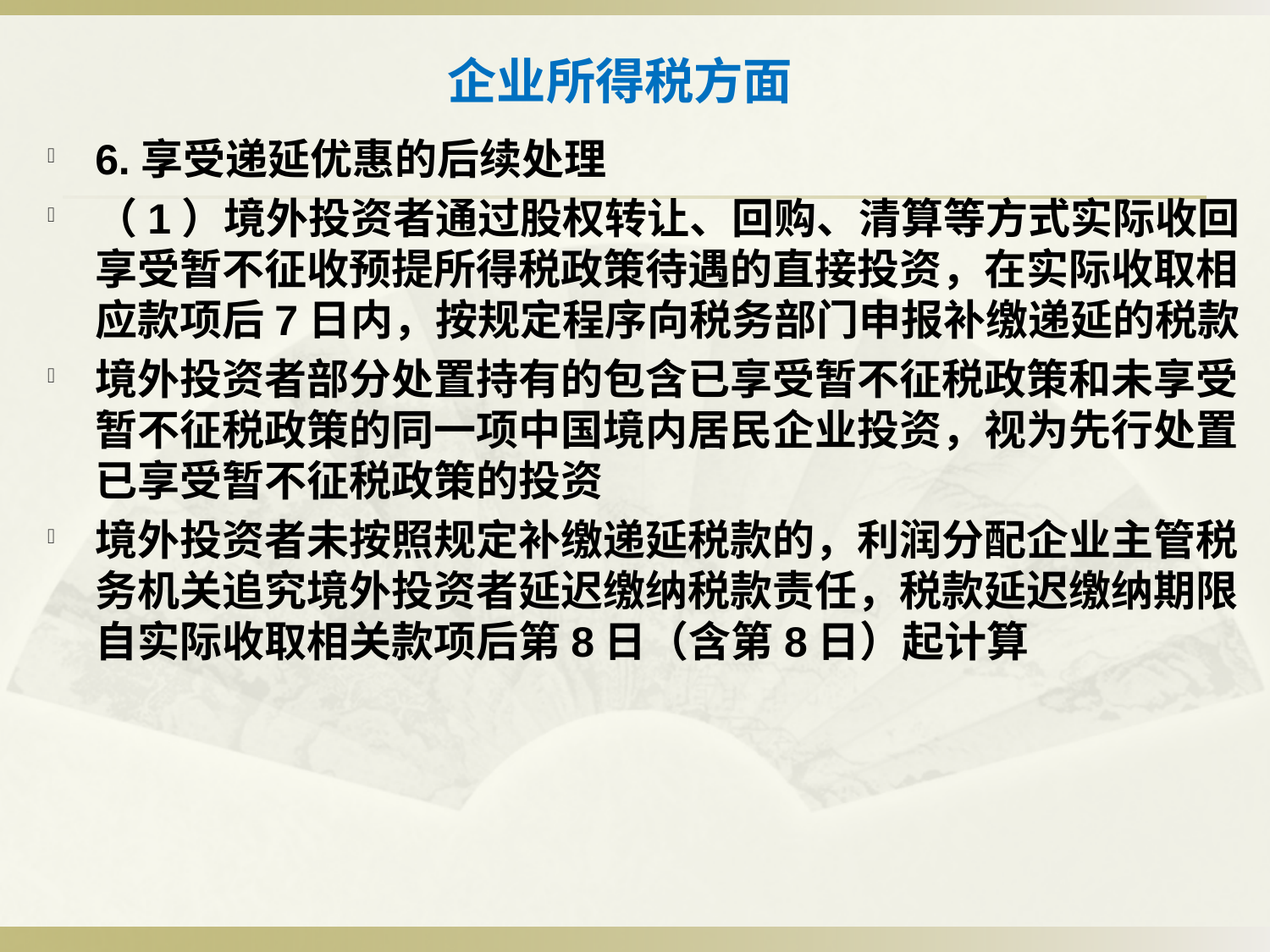

# 企业所得税方面
6.享受递延优惠的后续处理
（1）境外投资者通过股权转让、回购、清算等方式实际收回享受暂不征收预提所得税政策待遇的直接投资，在实际收取相应款项后7日内，按规定程序向税务部门申报补缴递延的税款
境外投资者部分处置持有的包含已享受暂不征税政策和未享受暂不征税政策的同一项中国境内居民企业投资，视为先行处置已享受暂不征税政策的投资
境外投资者未按照规定补缴递延税款的，利润分配企业主管税务机关追究境外投资者延迟缴纳税款责任，税款延迟缴纳期限自实际收取相关款项后第8日（含第8日）起计算